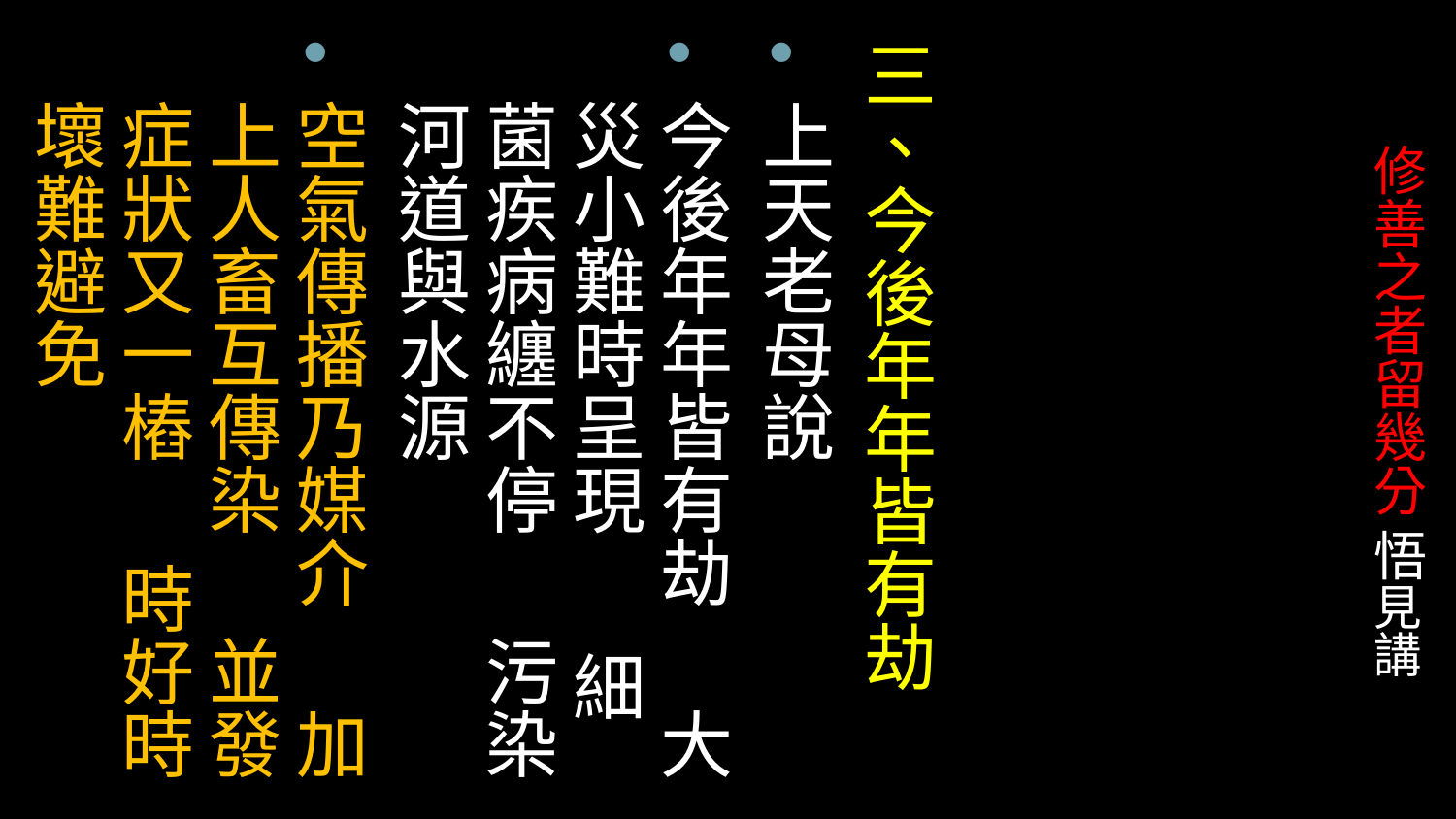

三、今後年年皆有劫
上天老母說
今後年年皆有劫      大災小難時呈現       細菌疾病纏不停      污染河道與水源
空氣傳播乃媒介      加上人畜互傳染      並發症狀又一樁      時好時壞難避免
# 修善之者留幾分 悟見講